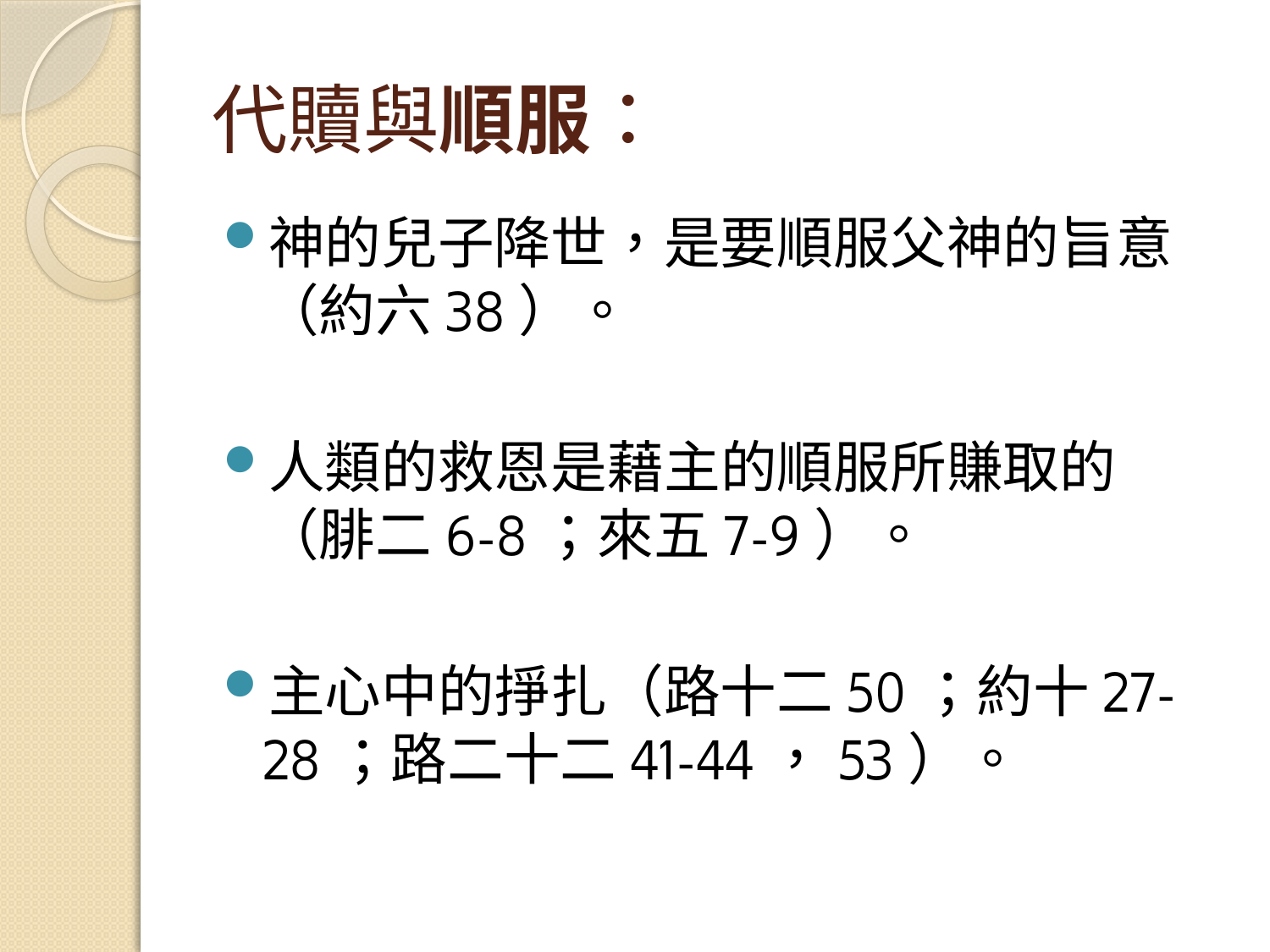

# 代贖與順服：
神的兒子降世，是要順服父神的旨意（約六38）。

人類的救恩是藉主的順服所賺取的（腓二6-8；來五7-9）。

主心中的掙扎（路十二50；約十27-28；路二十二41-44，53）。